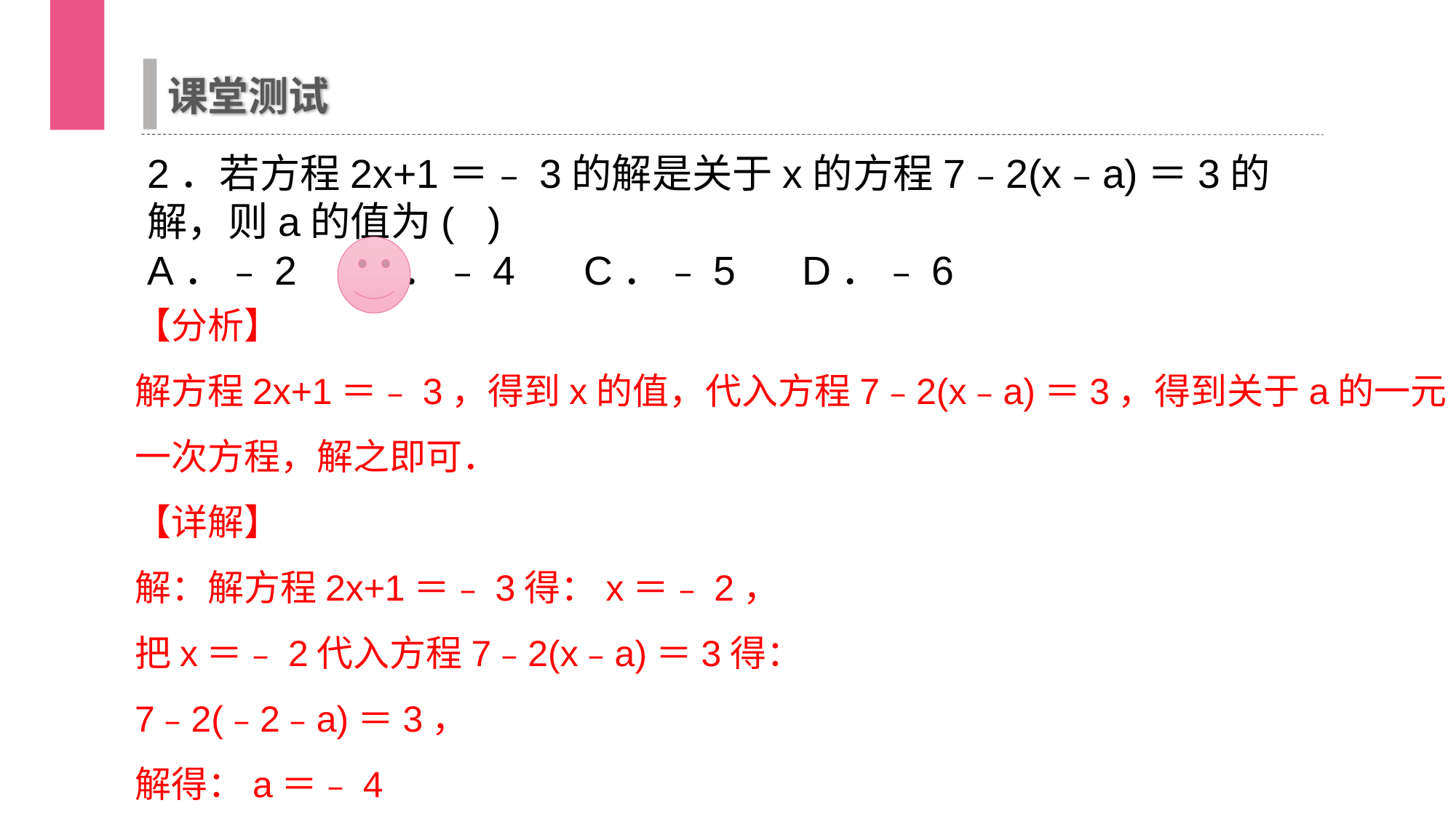

课堂测试
2．若方程2x+1＝﹣3的解是关于x的方程7﹣2(x﹣a)＝3的解，则a的值为(   )
A．﹣2	B．﹣4	C．﹣5	D．﹣6

【分析】
解方程2x+1＝﹣3，得到x的值，代入方程7﹣2(x﹣a)＝3，得到关于a的一元一次方程，解之即可．
【详解】
解：解方程2x+1＝﹣3得：x＝﹣2，
把x＝﹣2代入方程7﹣2(x﹣a)＝3得：
7﹣2(﹣2﹣a)＝3，
解得：a＝﹣4